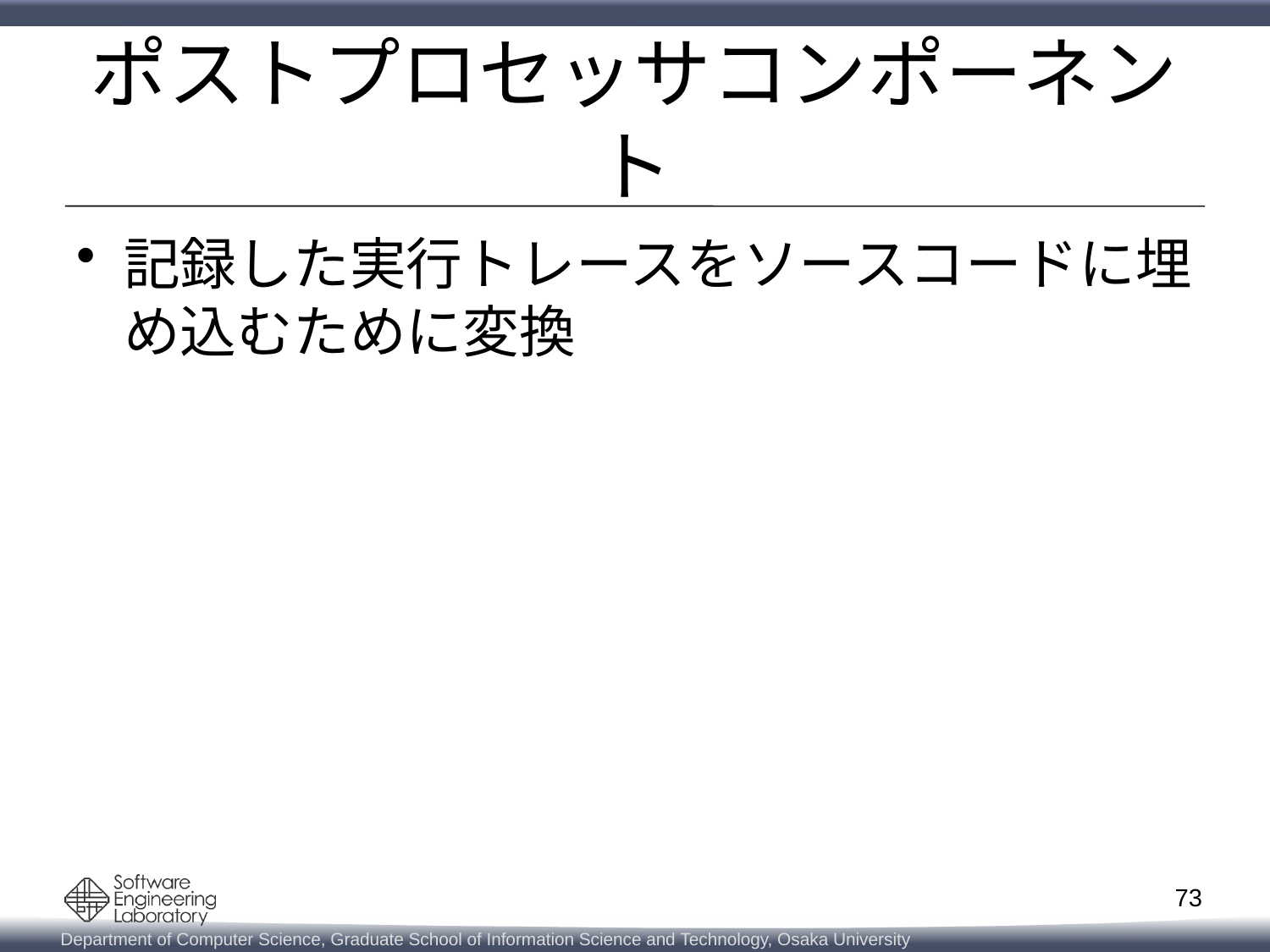

# ポストプロセッサコンポーネント
記録した実行トレースをソースコードに埋め込むために変換

73